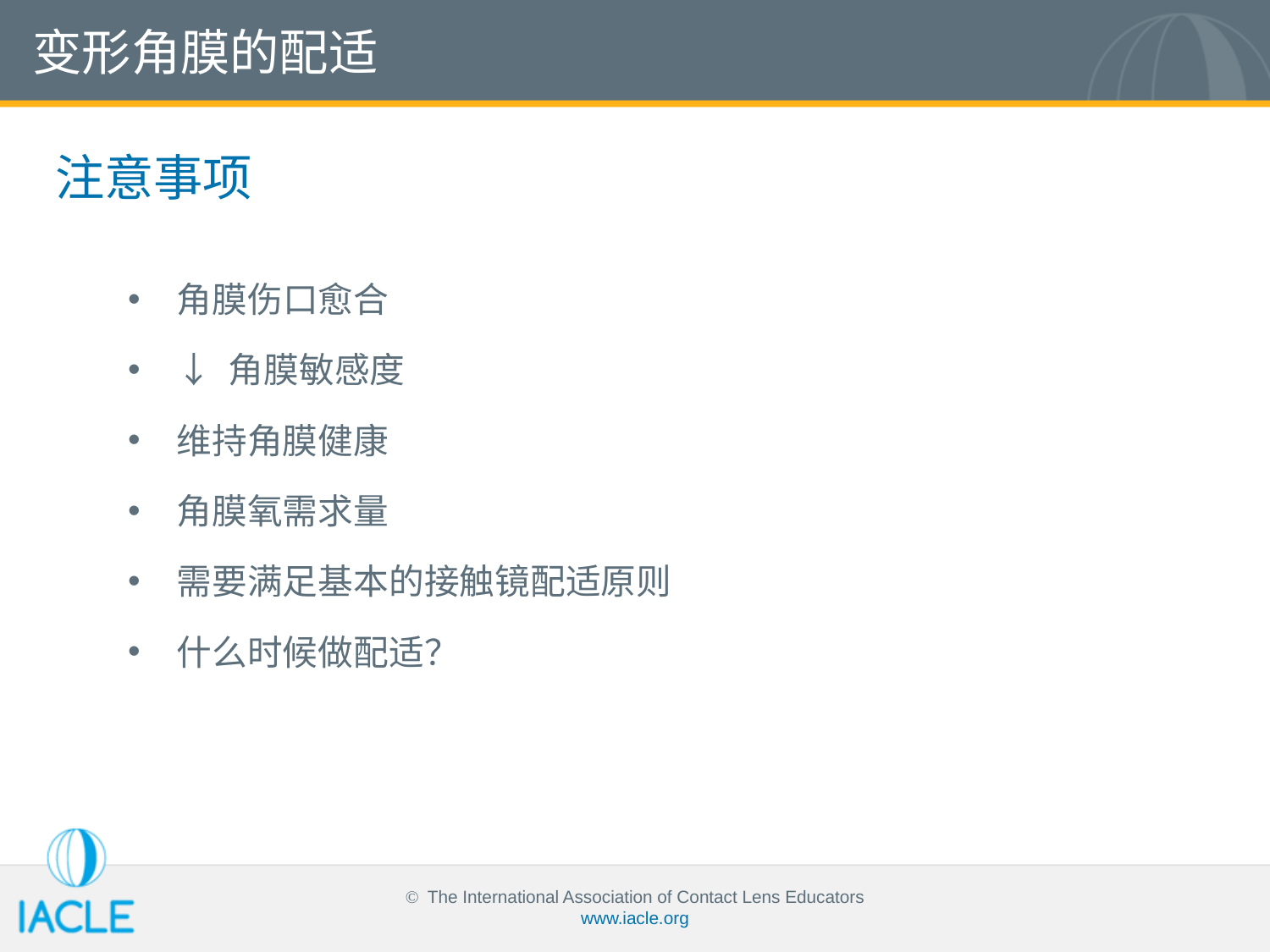

变形角膜的配适
注意事项
角膜伤口愈合
↓ 角膜敏感度
维持角膜健康
角膜氧需求量
需要满足基本的接触镜配适原则
什么时候做配适？